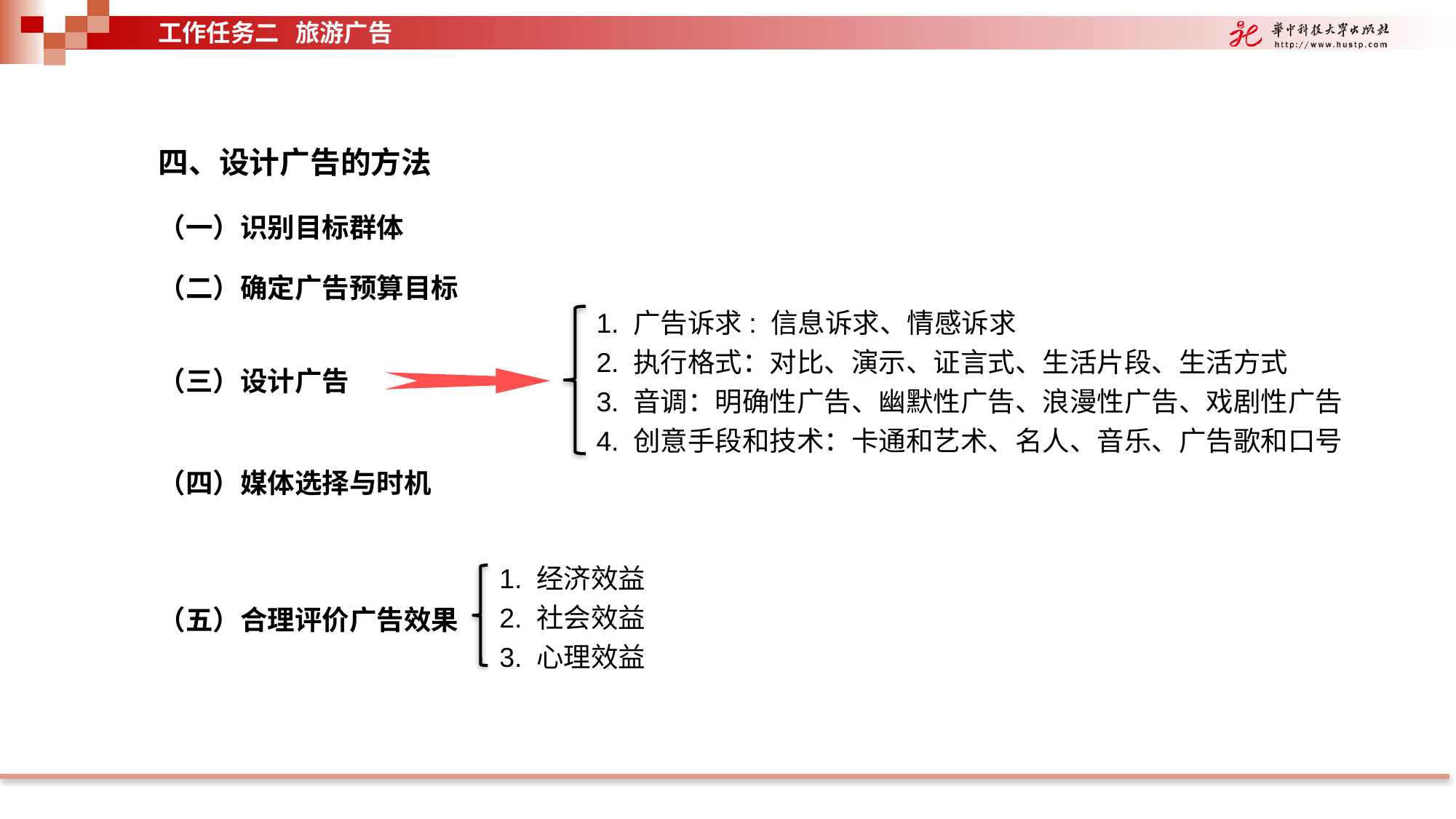

工作任务二   旅游广告
四、设计广告的方法
（一）识别目标群体
（二）确定广告预算目标
1. 广告诉求: 信息诉求、情感诉求
2. 执行格式：对比、演示、证言式、生活片段、生活方式
3. 音调：明确性广告、幽默性广告、浪漫性广告、戏剧性广告
4. 创意手段和技术：卡通和艺术、名人、音乐、广告歌和口号

（三）设计广告

（四）媒体选择与时机
1. 经济效益
2. 社会效益
3. 心理效益

（五）合理评价广告效果